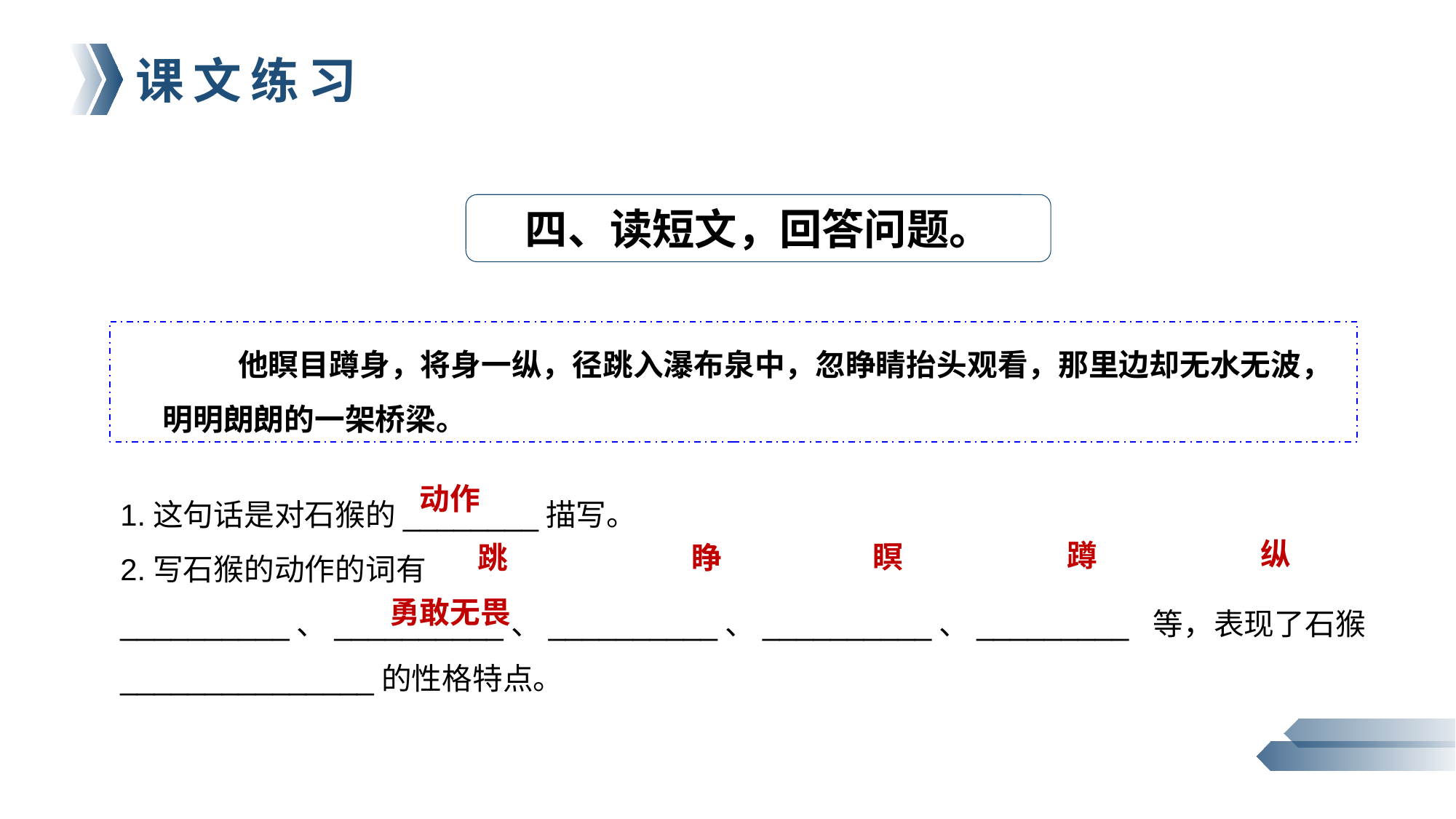

四、读短文，回答问题。
他瞑目蹲身，将身一纵，径跳入瀑布泉中，忽睁睛抬头观看，那里边却无水无波，明明朗朗的一架桥梁。
1.这句话是对石猴的________描写。
2.写石猴的动作的词有__________、__________、__________、__________、_________  等，表现了石猴_______________的性格特点。
动作
纵
蹲
瞑
跳
睁
勇敢无畏